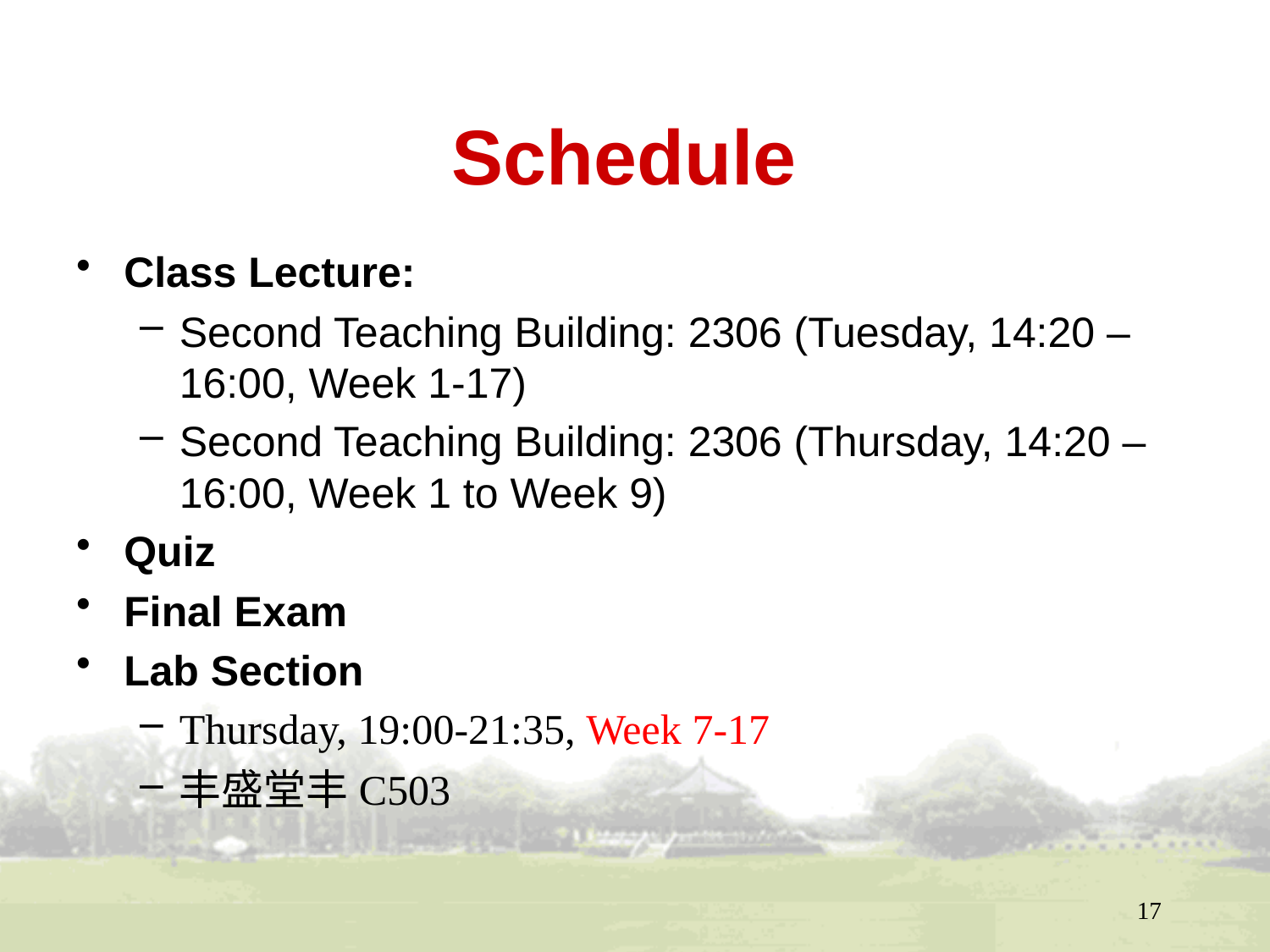

# Schedule
Class Lecture:
Second Teaching Building: 2306 (Tuesday, 14:20 – 16:00, Week 1-17)
Second Teaching Building: 2306 (Thursday, 14:20 – 16:00, Week 1 to Week 9)
Quiz
Final Exam
Lab Section
Thursday, 19:00-21:35, Week 7-17
丰盛堂丰C503
17